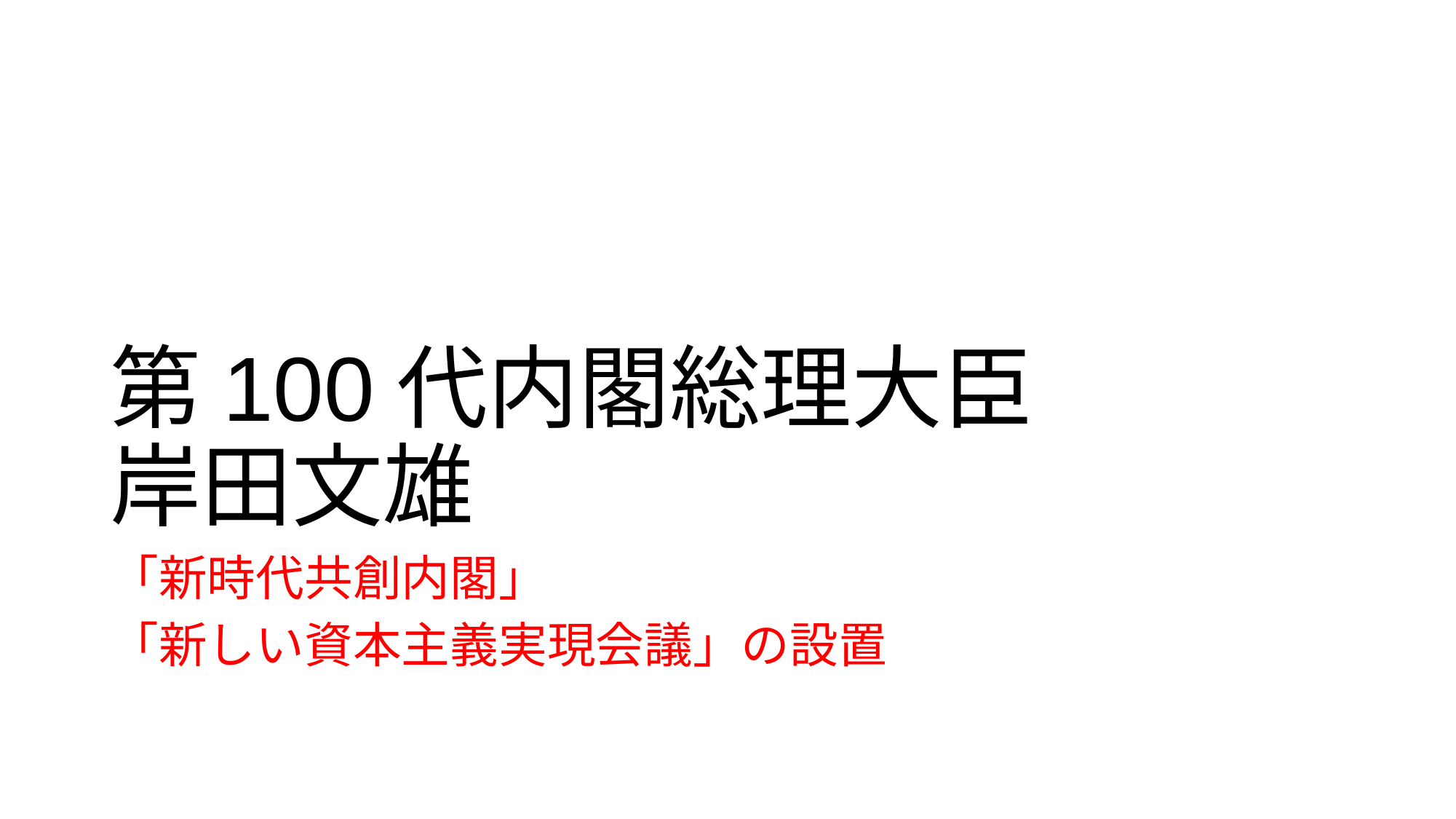

# 第100代内閣総理大臣　 岸田文雄
「新時代共創内閣」
「新しい資本主義実現会議」の設置